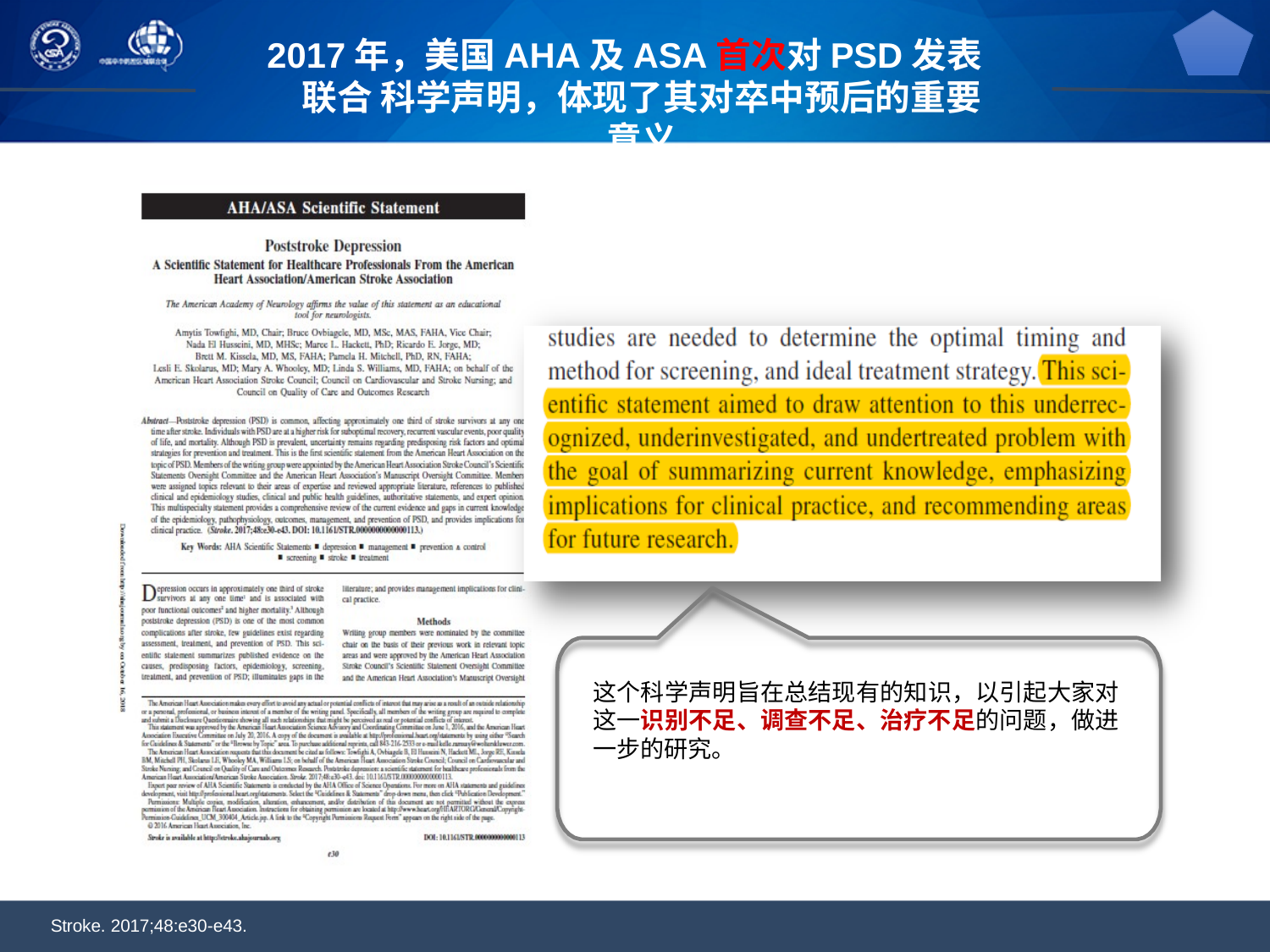

# 2017年，美国AHA及ASA首次对PSD发表联合 科学声明，体现了其对卒中预后的重要意义

这个科学声明旨在总结现有的知识，以引起大家对 这一识别不足、调查不足、治疗不足的问题，做进 一步的研究。
工业设计系

Stroke. 2017;48:e30-e43.